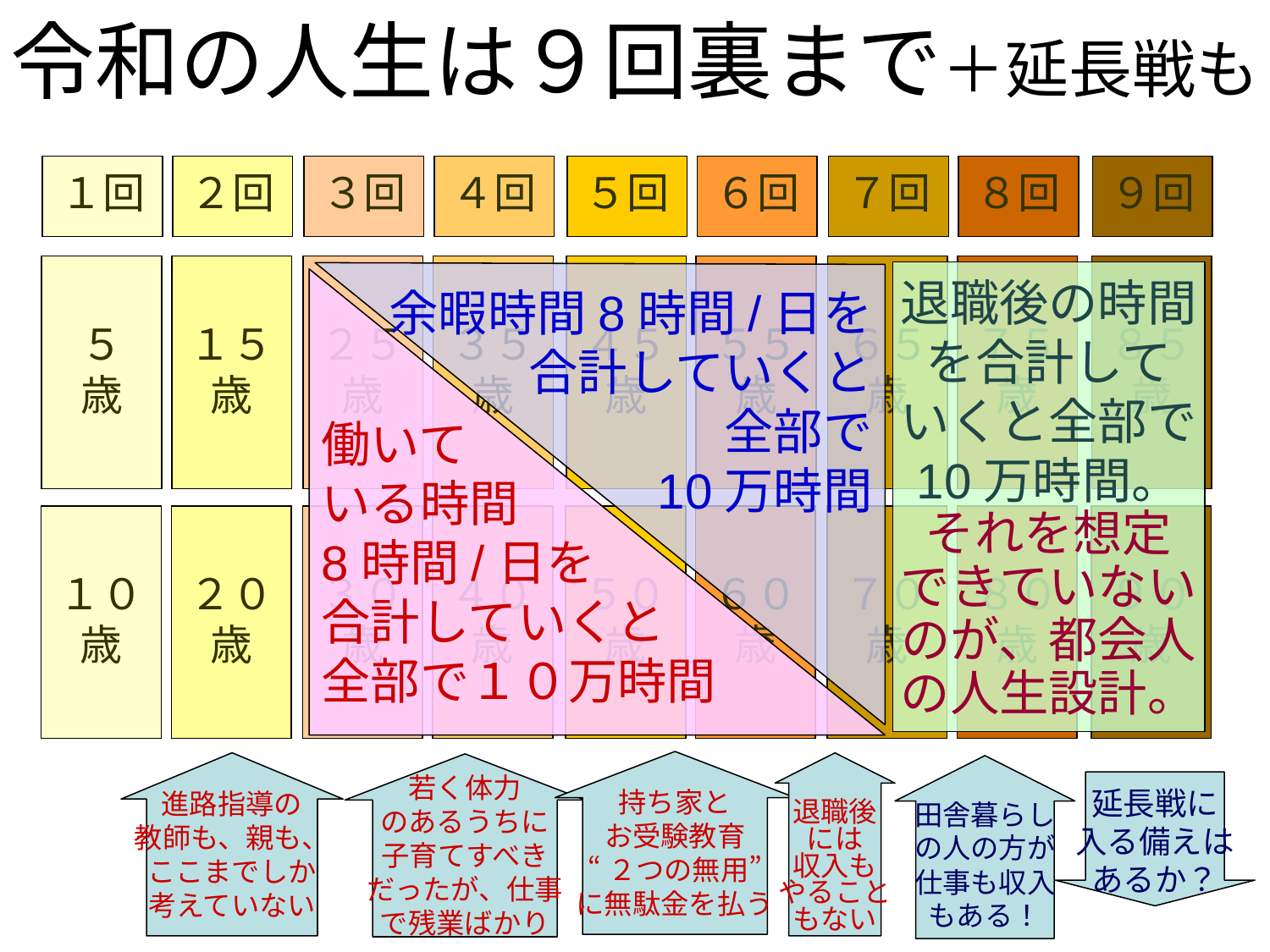

令和の人生は９回裏まで＋延長戦も

１回

２回

３回

４回

５回

６回

７回

８回

９回

５
歳

１５
歳

２５
歳

３５
歳

４５
歳

５５
歳

６５
歳

７５
歳

８５
歳

退職後の時間
を合計して
いくと全部で
10万時間。
それを想定
できていない
のが、都会人
の人生設計。
余暇時間8時間/日を
合計していくと
全部で
10万時間

働いて
いる時間
8時間/日を
合計していくと
全部で１０万時間

１０歳

２０歳

３０歳

４０歳

５０歳

６０歳

７０歳

８０歳

９０歳

持ち家と
お受験教育
“２つの無用”
に無駄金を払う

進路指導の
教師も、親も、
ここまでしか
考えていない

退職後
には
収入も
やること
もない

若く体力
のあるうちに
子育てすべき
だったが、仕事
で残業ばかり

田舎暮らし
の人の方が
仕事も収入
もある！

延長戦に
入る備えは
あるか？